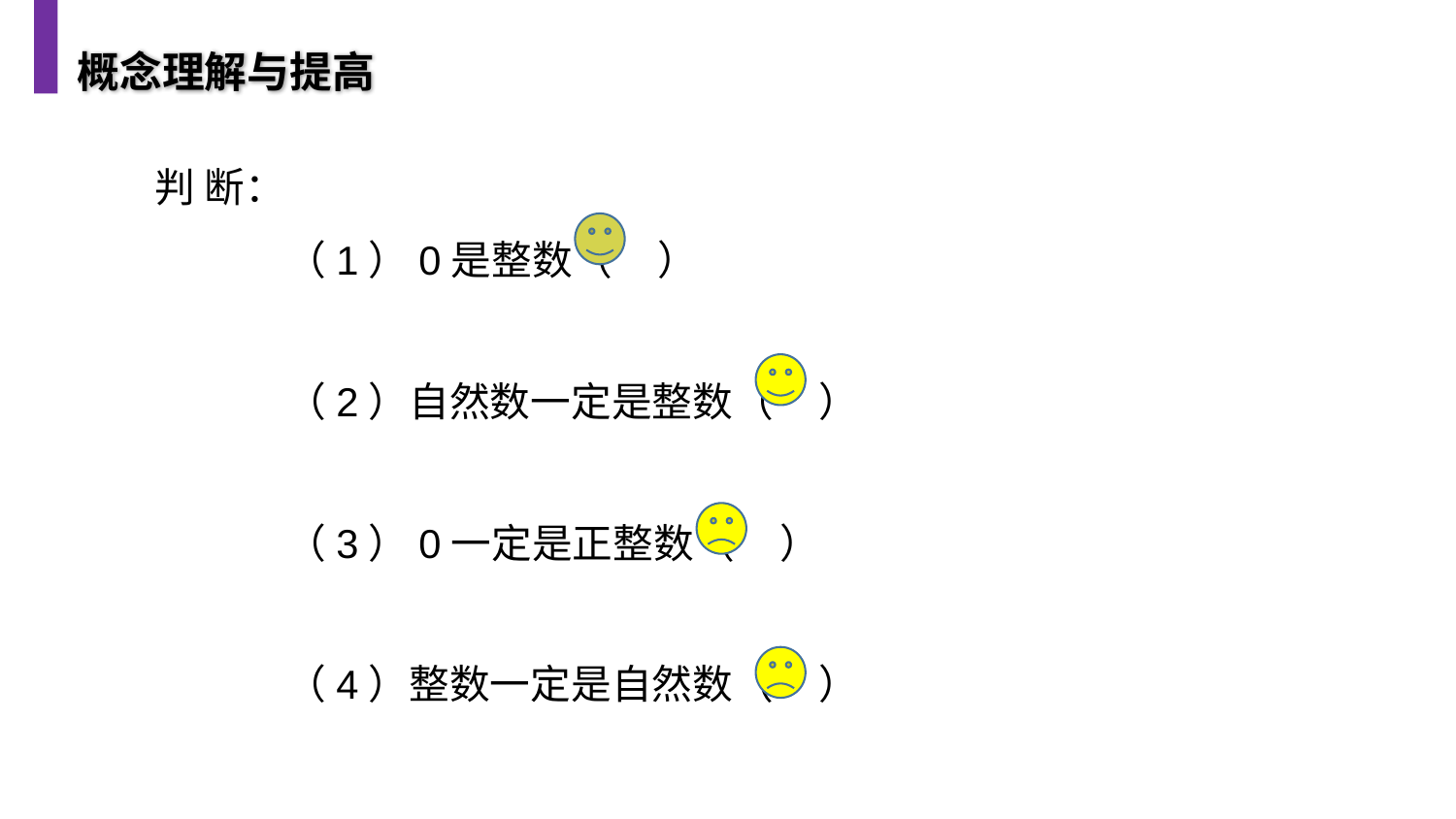

概念理解与提高
判 断：
（1）0是整数（     ）
（2）自然数一定是整数（     ）
（3）0一定是正整数（     ）
（4）整数一定是自然数（     ）